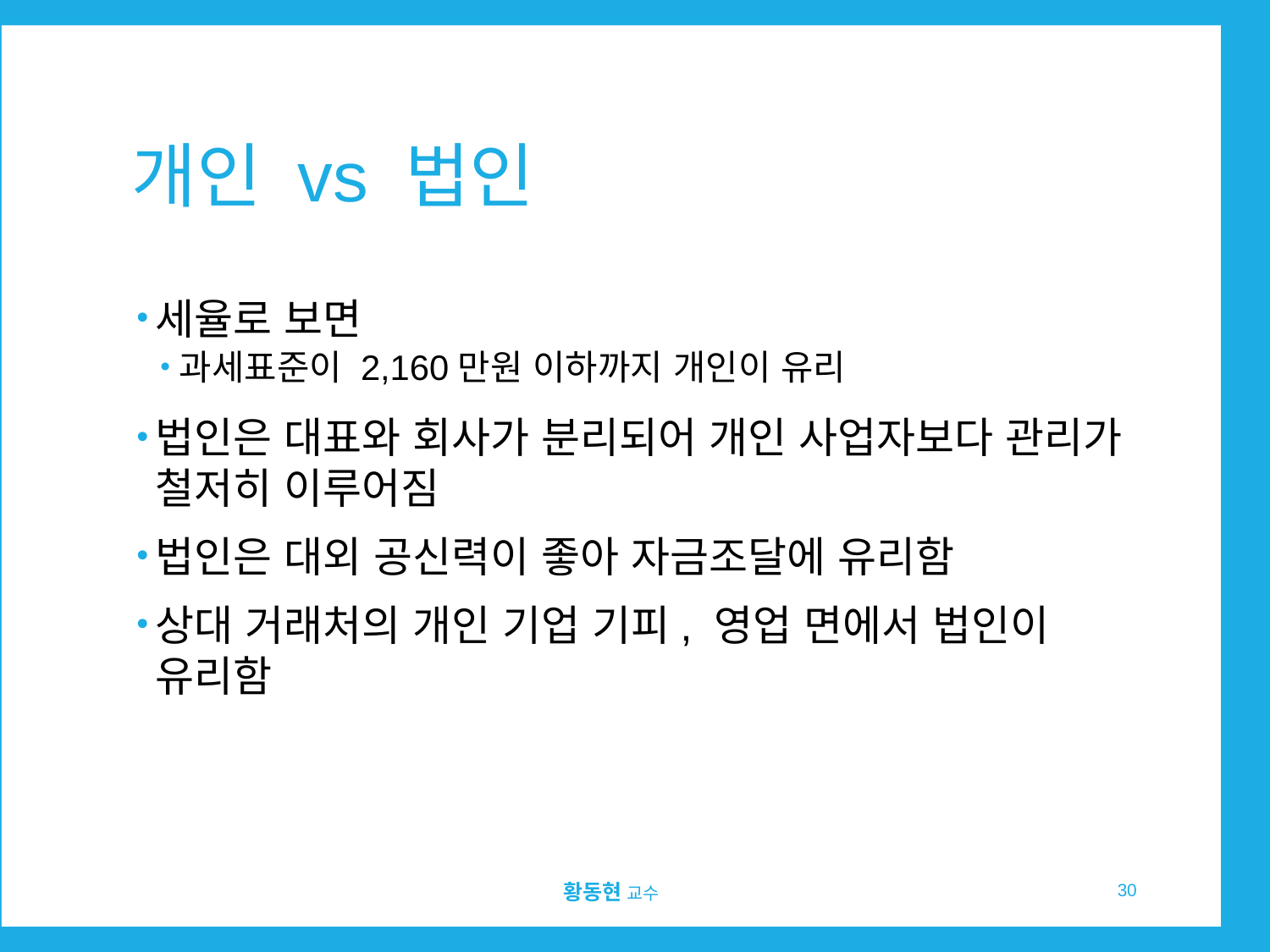

# 개인 vs 법인
세율로 보면
과세표준이 2,160만원 이하까지 개인이 유리
법인은 대표와 회사가 분리되어 개인 사업자보다 관리가 철저히 이루어짐
법인은 대외 공신력이 좋아 자금조달에 유리함
상대 거래처의 개인 기업 기피, 영업 면에서 법인이 유리함
30